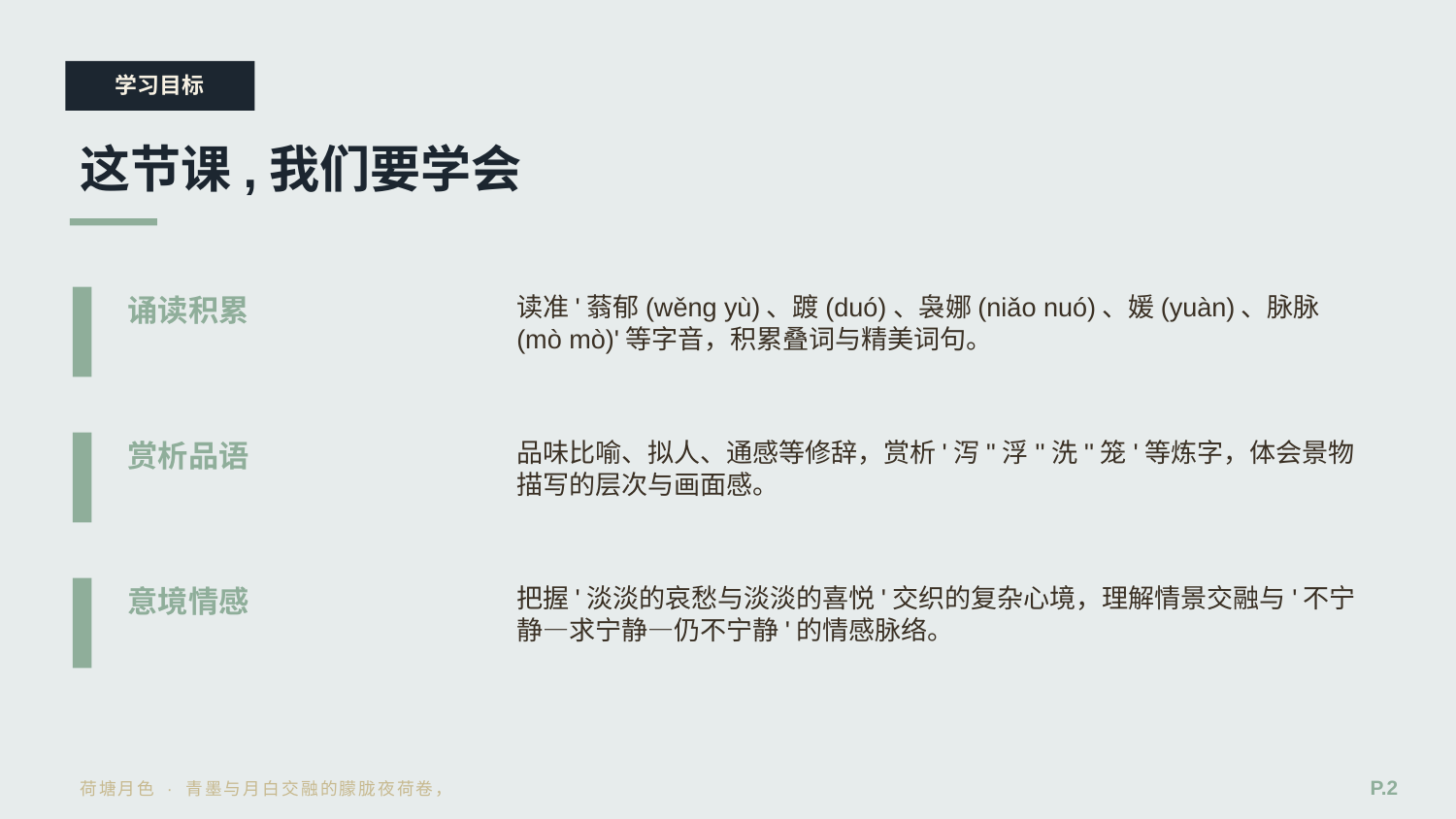

学习目标

这节课,我们要学会

诵读积累
读准'蓊郁(wěng yù)、踱(duó)、袅娜(niǎo nuó)、媛(yuàn)、脉脉(mò mò)'等字音，积累叠词与精美词句。

赏析品语
品味比喻、拟人、通感等修辞，赏析'泻''浮''洗''笼'等炼字，体会景物描写的层次与画面感。

意境情感
把握'淡淡的哀愁与淡淡的喜悦'交织的复杂心境，理解情景交融与'不宁静—求宁静—仍不宁静'的情感脉络。

P.2
荷塘月色 · 青墨与月白交融的朦胧夜荷卷，